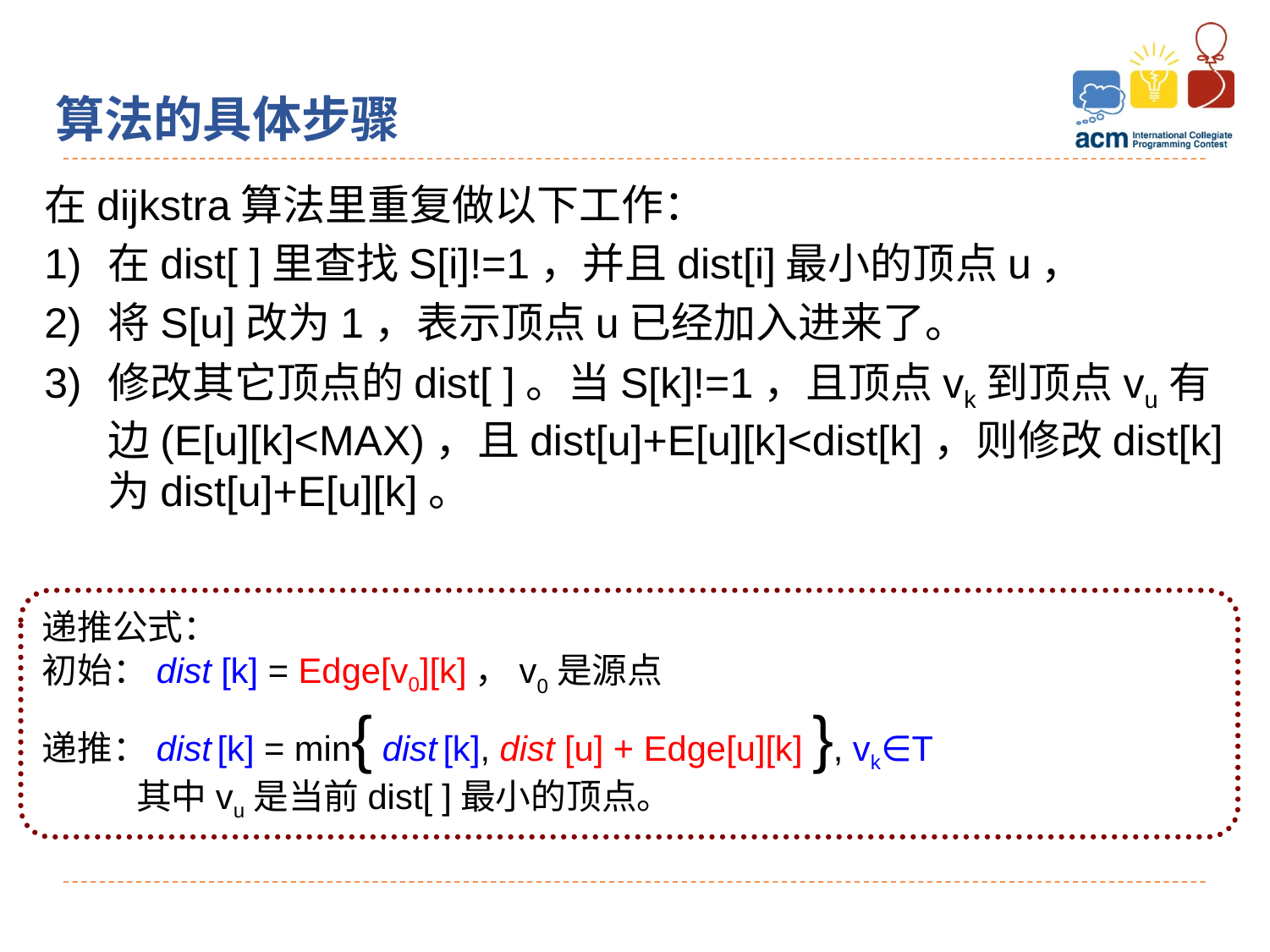

算法的具体步骤
在dijkstra算法里重复做以下工作：
在dist[ ]里查找S[i]!=1，并且dist[i]最小的顶点u，
将S[u]改为1，表示顶点u已经加入进来了。
修改其它顶点的dist[ ]。当S[k]!=1，且顶点vk到顶点vu有边(E[u][k]<MAX)，且dist[u]+E[u][k]<dist[k]，则修改dist[k]为dist[u]+E[u][k]。
递推公式：
初始：dist [k] = Edge[v0][k]，v0是源点
递推：dist [k] = min{ dist [k], dist [u] + Edge[u][k] }, vk∈T
           其中vu是当前dist[ ]最小的顶点。